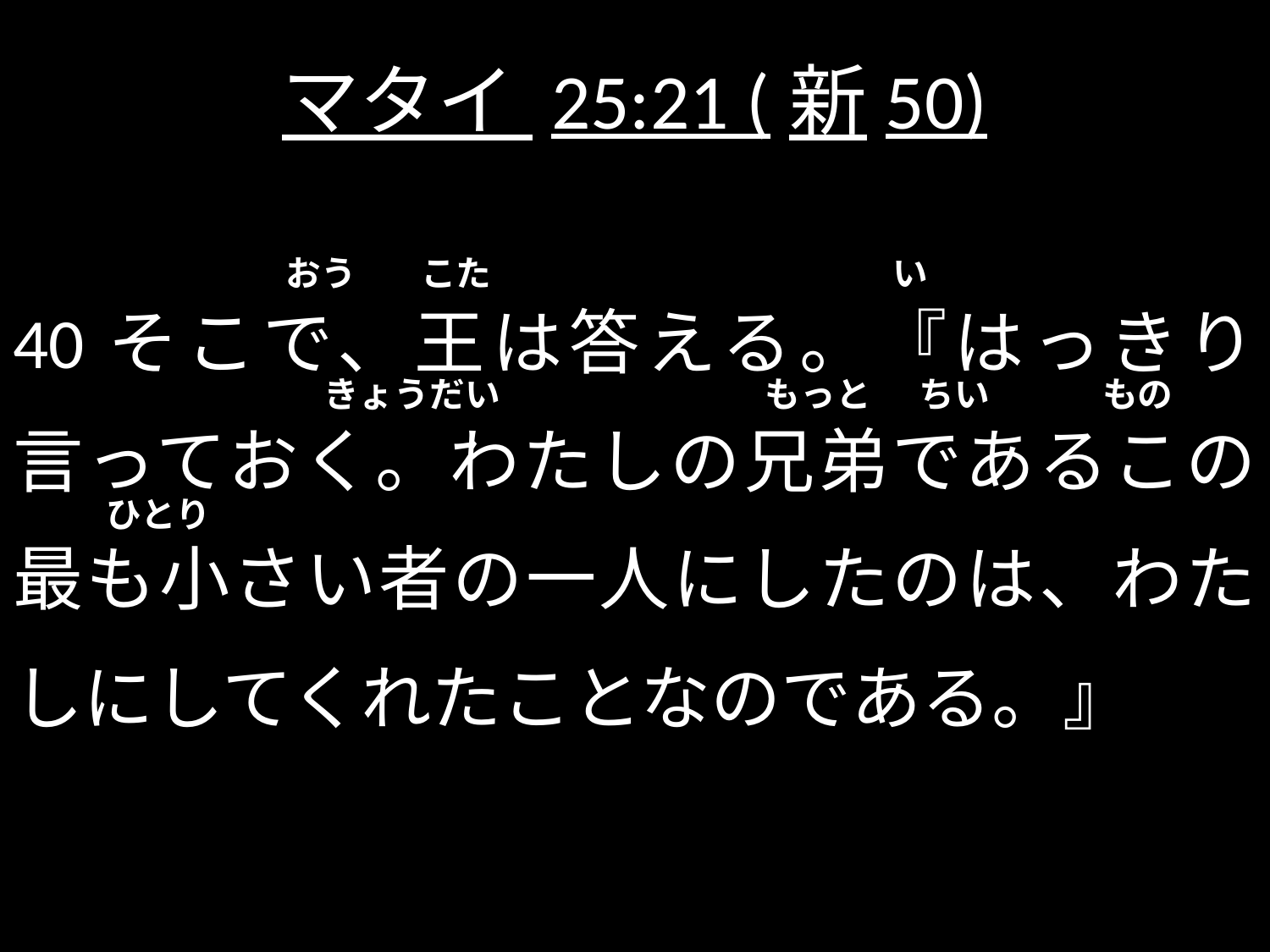

# マタイ 25:21 (新50)
                                おう        こた                                                  い
40そこで、王は答える。『はっきり言っておく。わたしの兄弟であるこの最も小さい者の一人にしたのは、わたしにしてくれたことなのである。』
                                     きょうだい                                 もっと      ちい              もの
          ひとり